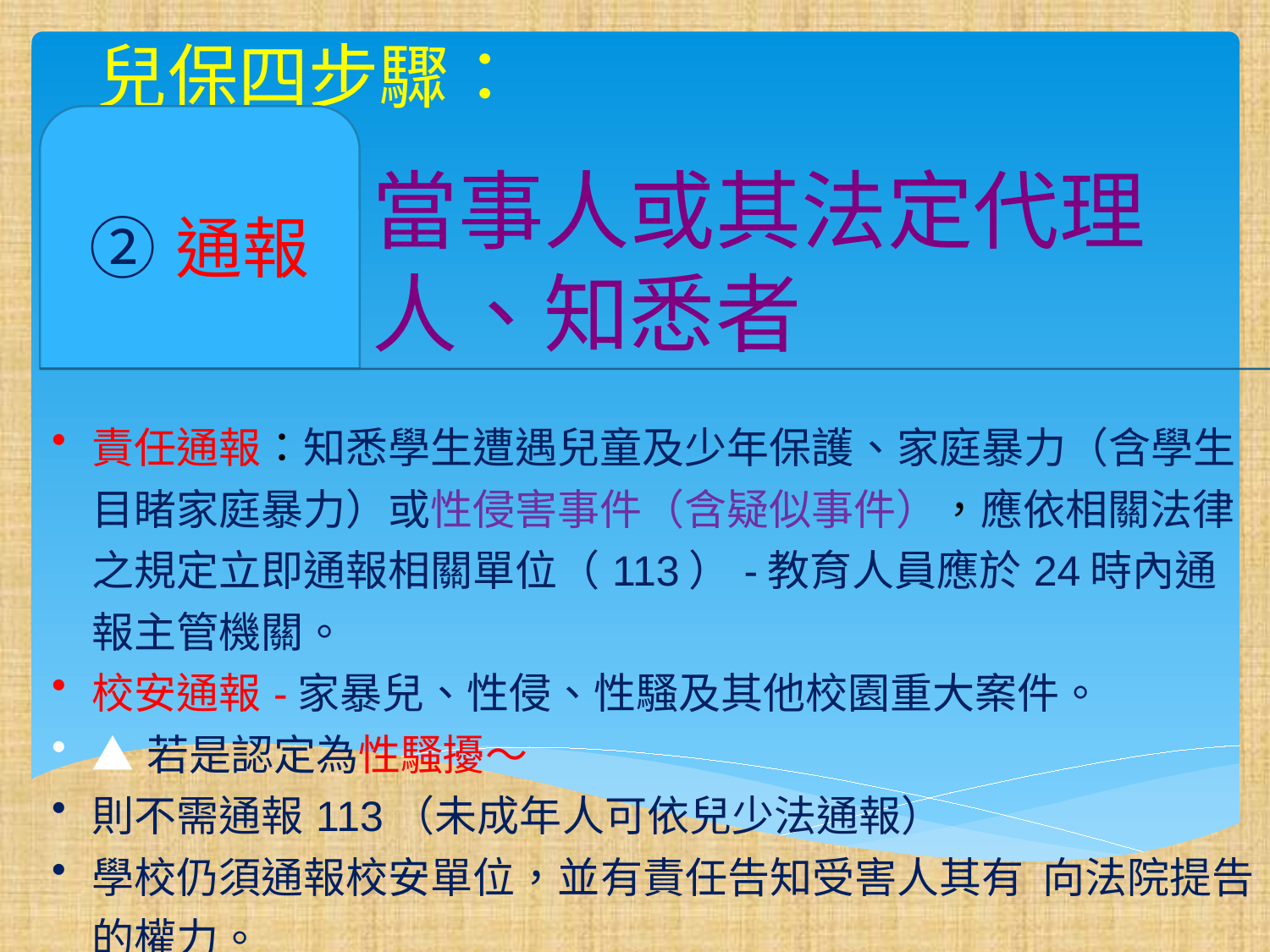

兒保四步驟：
②通報
當事人或其法定代理人、知悉者
責任通報：知悉學生遭遇兒童及少年保護、家庭暴力（含學生目睹家庭暴力）或性侵害事件（含疑似事件），應依相關法律之規定立即通報相關單位（113）-教育人員應於24時內通報主管機關。
校安通報-家暴兒、性侵、性騷及其他校園重大案件。
▲若是認定為性騷擾～
則不需通報113（未成年人可依兒少法通報）